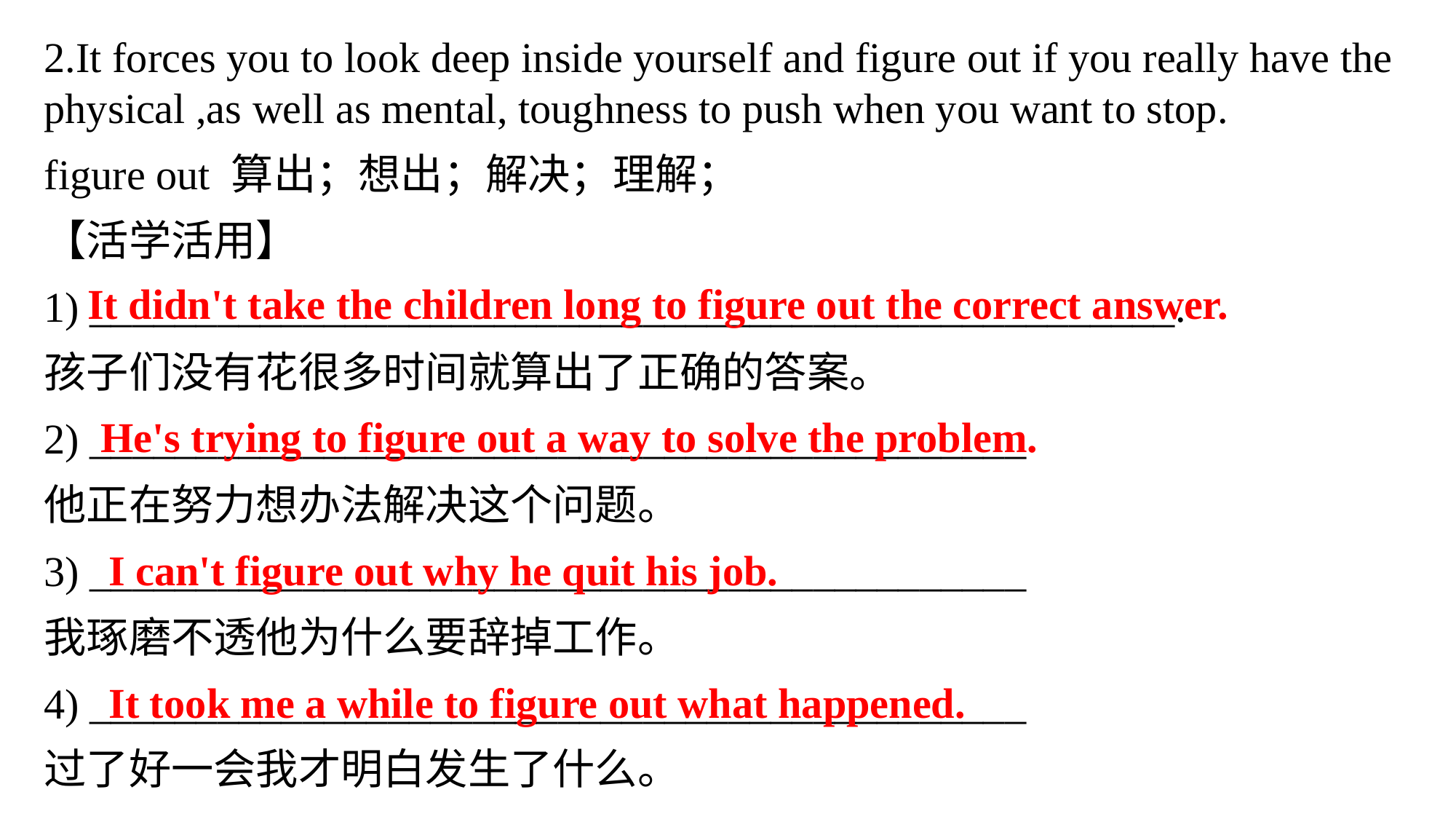

2.It forces you to look deep inside yourself and figure out if you really have the physical ,as well as mental, toughness to push when you want to stop.
figure out 算出；想出；解决；理解；
【活学活用】
1) ___________________________________________________.
孩子们没有花很多时间就算出了正确的答案。
2) ____________________________________________
他正在努力想办法解决这个问题。
3) ____________________________________________
我琢磨不透他为什么要辞掉工作。
4) ____________________________________________
过了好一会我才明白发生了什么。
It didn't take the children long to figure out the correct answer.
He's trying to figure out a way to solve the problem.
I can't figure out why he quit his job.
It took me a while to figure out what happened.